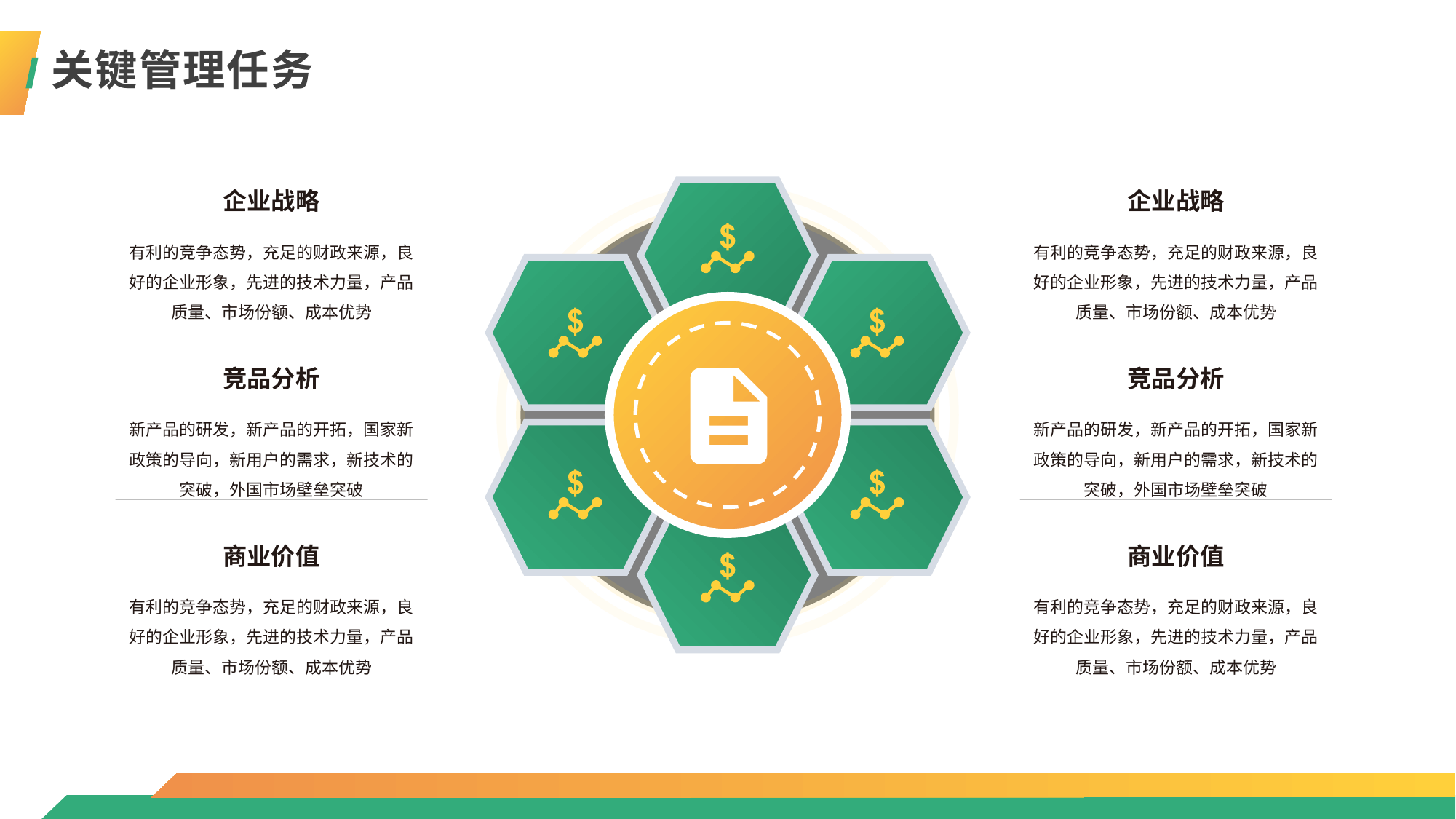

关键管理任务
企业战略
有利的竞争态势，充足的财政来源，良好的企业形象，先进的技术力量，产品质量、市场份额、成本优势
企业战略
有利的竞争态势，充足的财政来源，良好的企业形象，先进的技术力量，产品质量、市场份额、成本优势

竞品分析
新产品的研发，新产品的开拓，国家新政策的导向，新用户的需求，新技术的突破，外国市场壁垒突破
竞品分析
新产品的研发，新产品的开拓，国家新政策的导向，新用户的需求，新技术的突破，外国市场壁垒突破

商业价值
有利的竞争态势，充足的财政来源，良好的企业形象，先进的技术力量，产品质量、市场份额、成本优势
商业价值
有利的竞争态势，充足的财政来源，良好的企业形象，先进的技术力量，产品质量、市场份额、成本优势